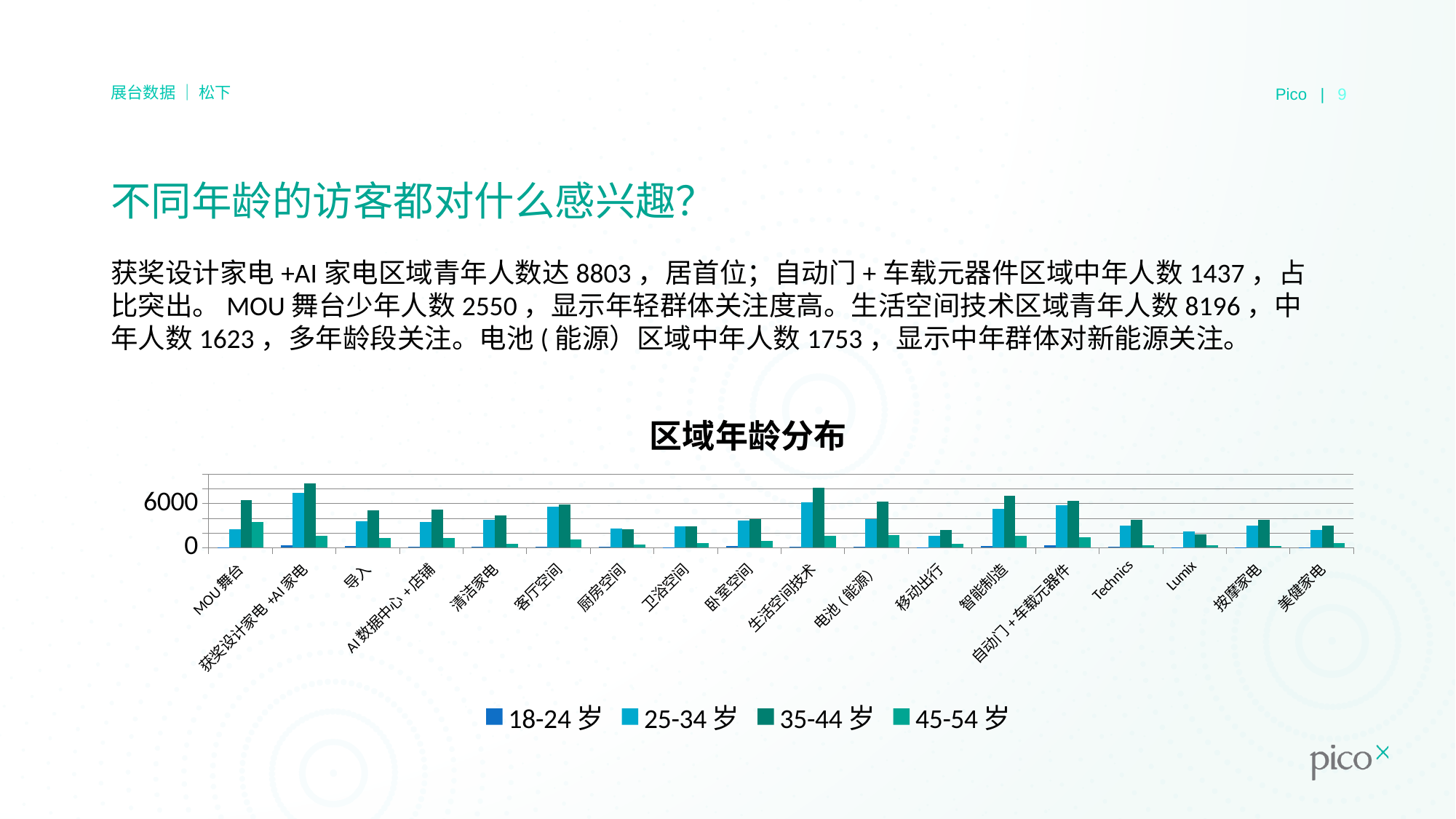

Pico   |
9
展台数据 ｜ 松下
# 不同年龄的访客都对什么感兴趣？
获奖设计家电+AI家电区域青年人数达8803，居首位；自动门+车载元器件区域中年人数1437，占比突出。MOU舞台少年人数2550，显示年轻群体关注度高。生活空间技术区域青年人数8196，中年人数1623，多年龄段关注。电池(能源）区域中年人数1753，显示中年群体对新能源关注。

### Chart: 区域年龄分布

| Category | 18-24岁 | 25-34岁 | 35-44岁 | 45-54岁 |
|---|---|---|---|---|
| MOU舞台 | 56.0 | 2550.0 | 6507.0 | 3505.0 |
| 获奖设计家电+AI家电 | 321.0 | 7450.0 | 8803.0 | 1604.0 |
| 导入 | 228.0 | 3619.0 | 5057.0 | 1349.0 |
| AI数据中心+店铺 | 108.0 | 3497.0 | 5239.0 | 1274.0 |
| 清洁家电 | 146.0 | 3815.0 | 4400.0 | 501.0 |
| 客厅空间 | 127.0 | 5580.0 | 5921.0 | 1153.0 |
| 厨房空间 | 144.0 | 2647.0 | 2556.0 | 437.0 |
| 卫浴空间 | 75.0 | 2933.0 | 2930.0 | 615.0 |
| 卧室空间 | 246.0 | 3718.0 | 3929.0 | 942.0 |
| 生活空间技术 | 117.0 | 6158.0 | 8196.0 | 1623.0 |
| 电池(能源） | 122.0 | 3952.0 | 6317.0 | 1753.0 |
| 移动出行 | 57.0 | 1597.0 | 2443.0 | 493.0 |
| 智能制造 | 193.0 | 5333.0 | 7107.0 | 1636.0 |
| 自动门+车载元器件 | 357.0 | 5787.0 | 6351.0 | 1437.0 |
| Technics | 104.0 | 3051.0 | 3770.0 | 339.0 |
| Lumix | 79.0 | 2209.0 | 1840.0 | 323.0 |
| 按摩家电 | 70.0 | 2977.0 | 3844.0 | 213.0 |
| 美健家电 | 59.0 | 2389.0 | 2976.0 | 600.0 |